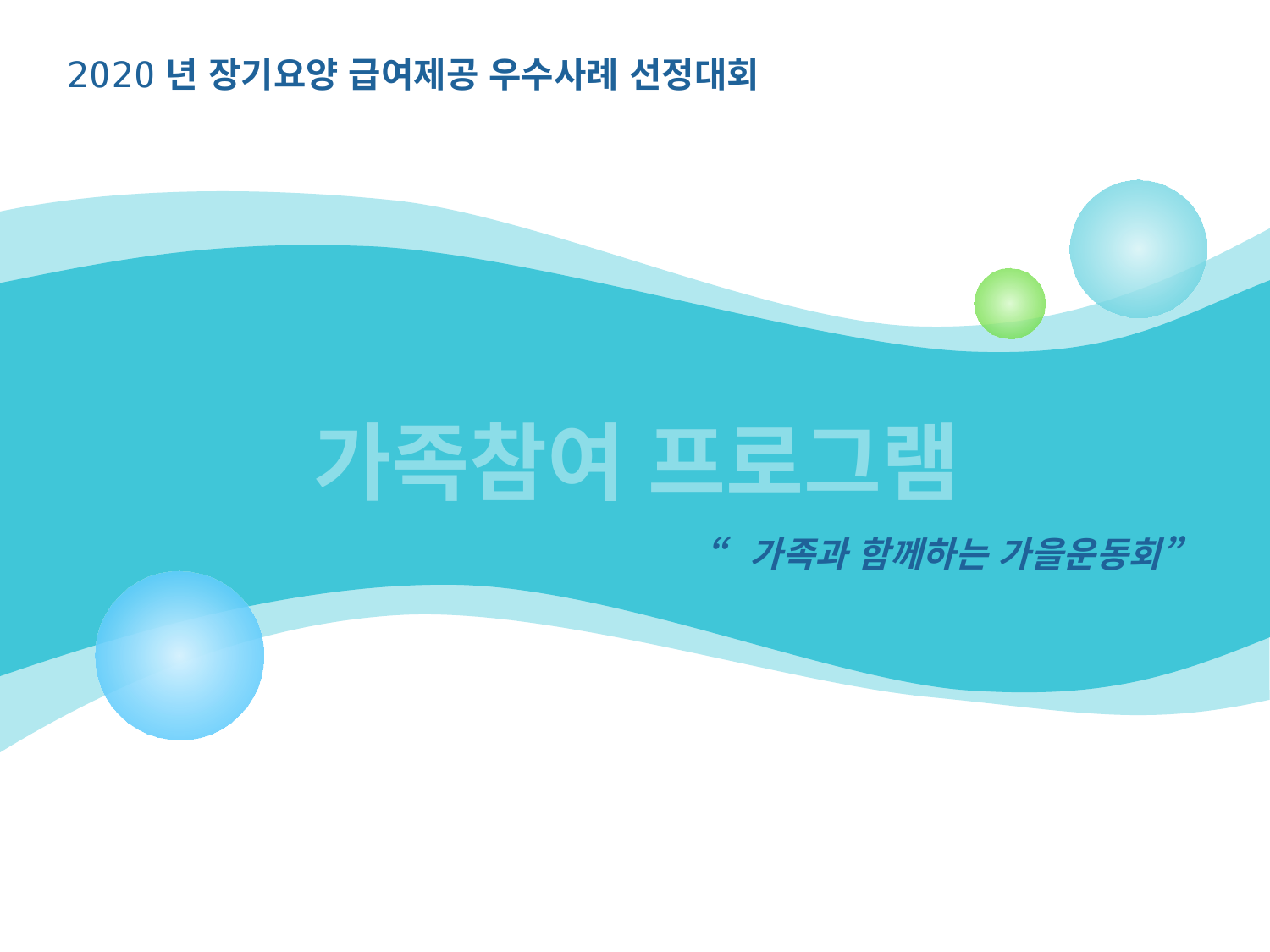

2020년 장기요양 급여제공 우수사례 선정대회
# 가족참여 프로그램
“가족과 함께하는 가을운동회”